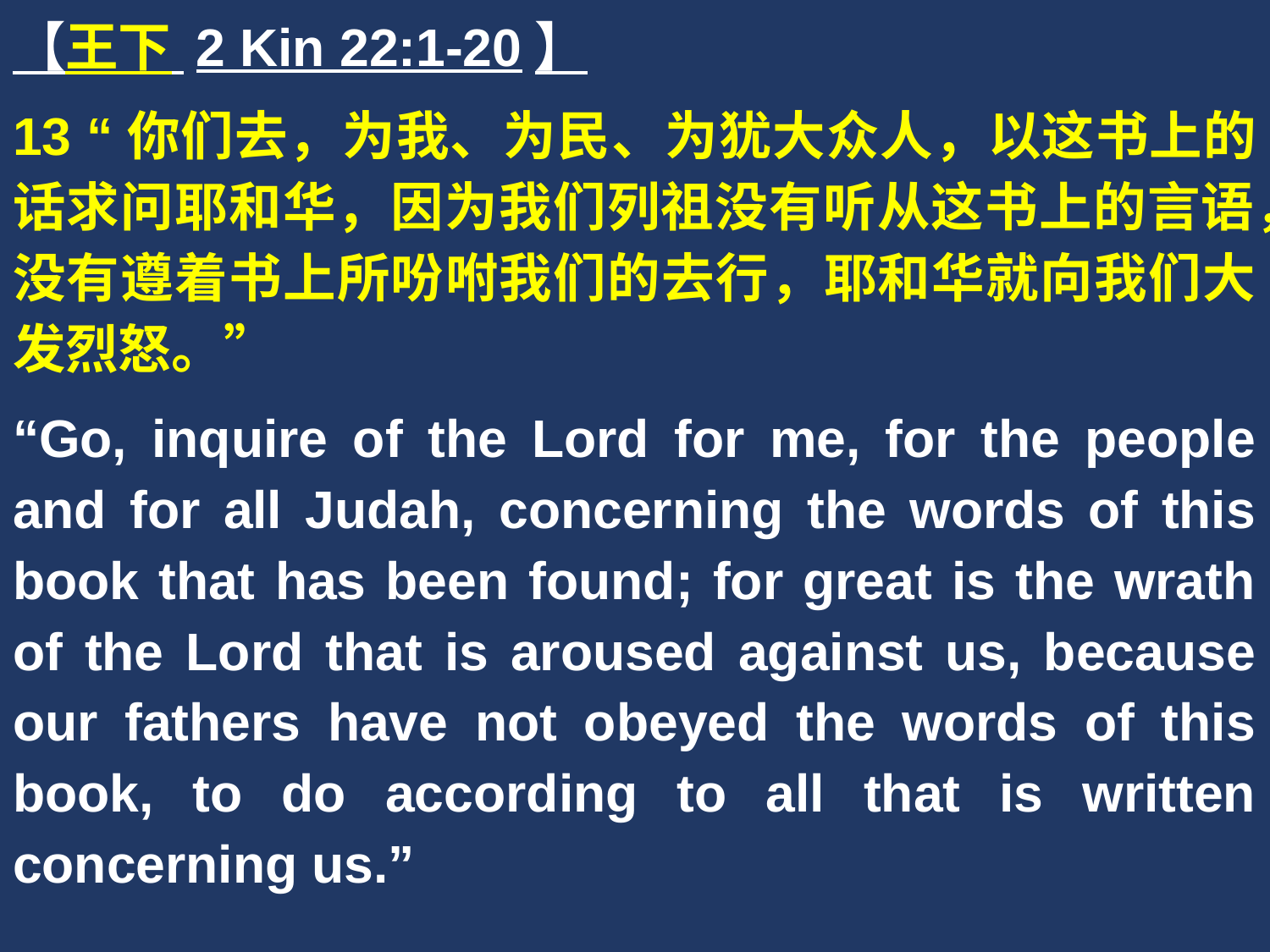

【王下 2 Kin 22:1-20】
13 “你们去，为我、为民、为犹大众人，以这书上的话求问耶和华，因为我们列祖没有听从这书上的言语，没有遵着书上所吩咐我们的去行，耶和华就向我们大发烈怒。”
“Go, inquire of the Lord for me, for the people and for all Judah, concerning the words of this book that has been found; for great is the wrath of the Lord that is aroused against us, because our fathers have not obeyed the words of this book, to do according to all that is written concerning us.”